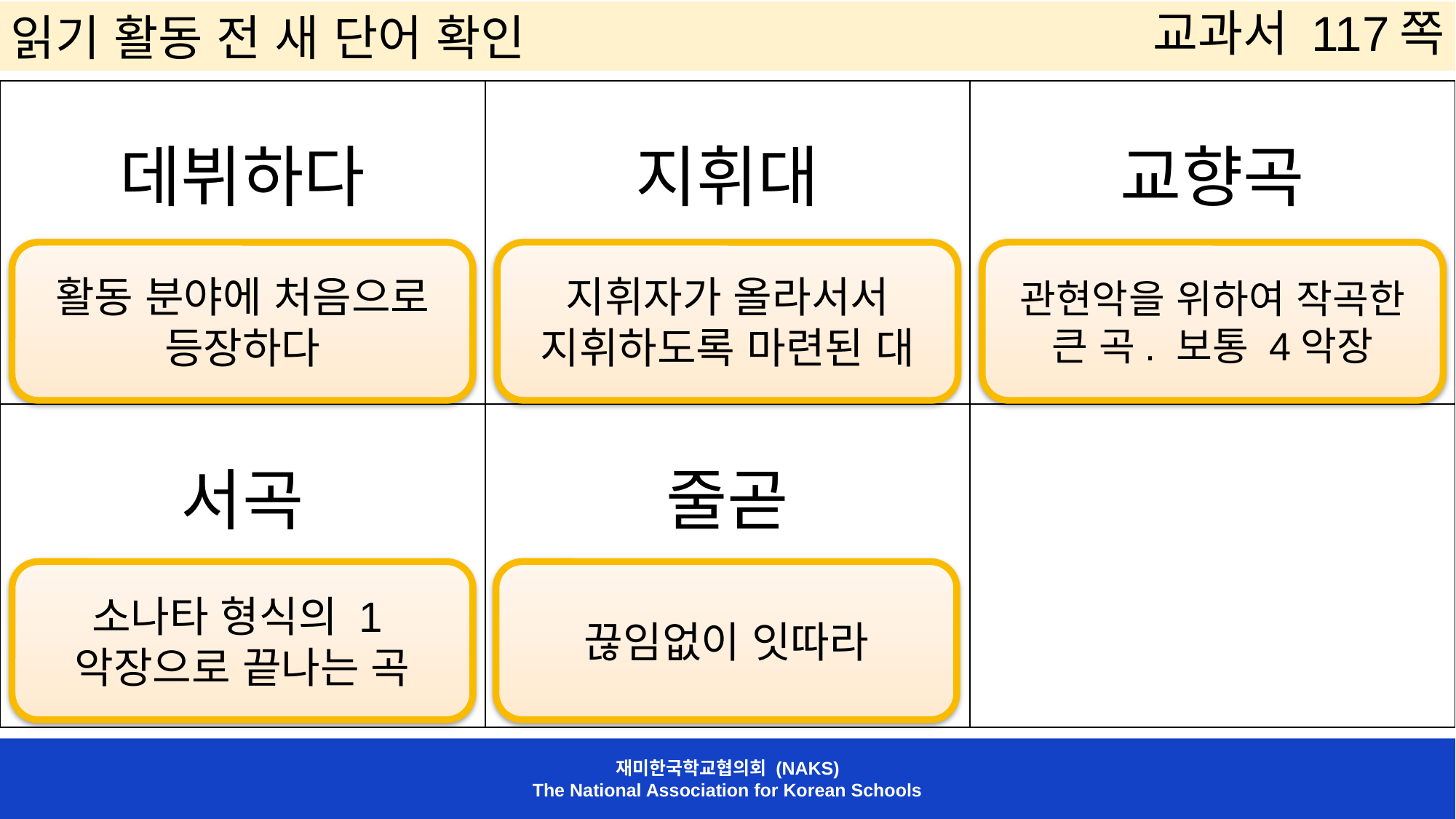

읽기 활동 전 새 단어 확인
교과서 117쪽
| 데뷔하다 | 지휘대 | 교향곡 |
| --- | --- | --- |
| 서곡 | 줄곧 |  |
관현악을 위하여 작곡한 큰 곡. 보통 4악장
활동 분야에 처음으로 등장하다
지휘자가 올라서서 지휘하도록 마련된 대
소나타 형식의 1악장으로 끝나는 곡
끊임없이 잇따라
재미한국학교협의회 (NAKS)
The National Association for Korean Schools